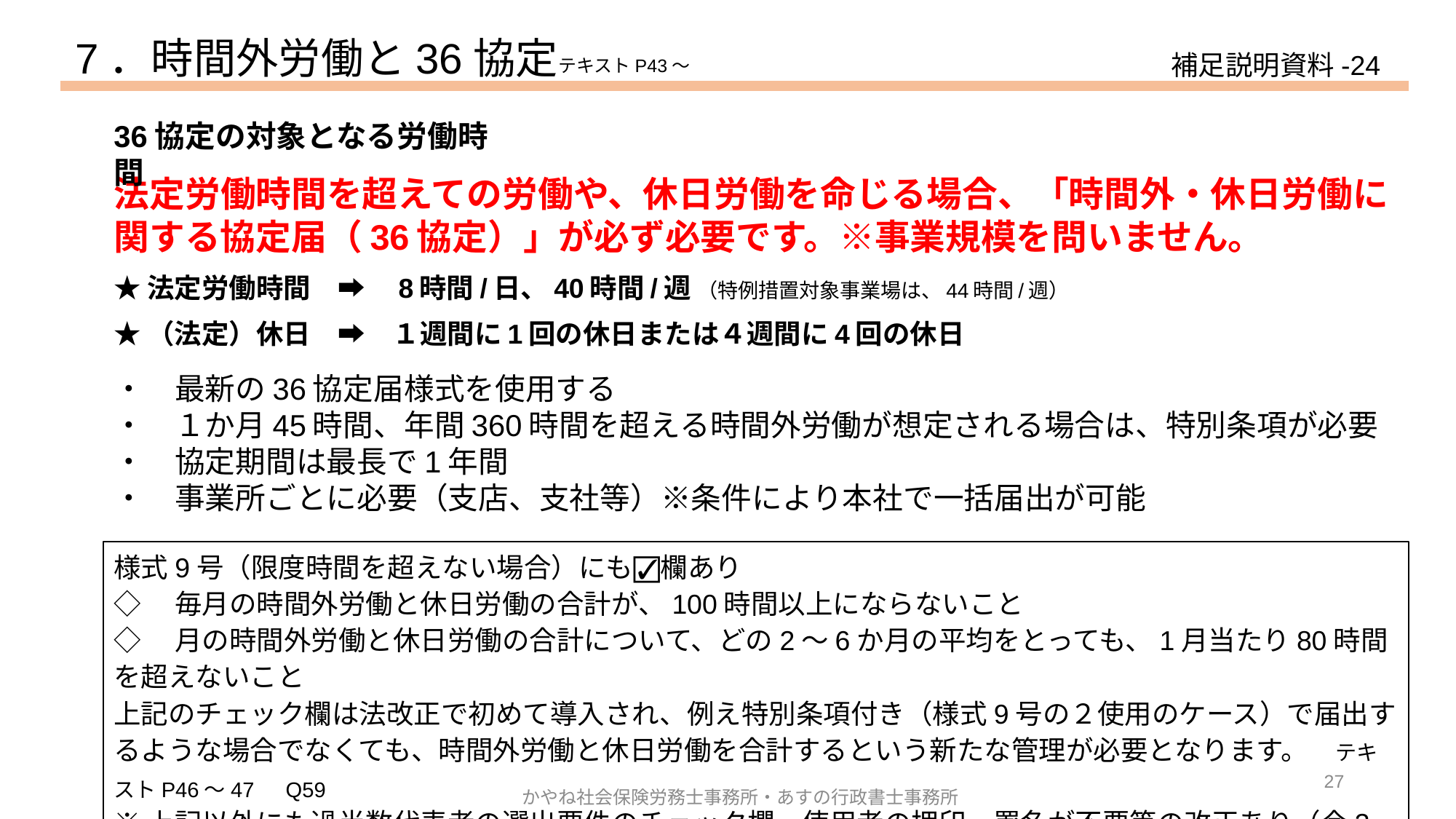

7．時間外労働と36協定
補足説明資料-24
テキストP43～
36協定の対象となる労働時間
法定労働時間を超えての労働や、休日労働を命じる場合、「時間外・休日労働に関する協定届（36協定）」が必ず必要です。※事業規模を問いません。
★法定労働時間　➡　8時間/日、40時間/週 （特例措置対象事業場は、44時間/週）
★（法定）休日　➡　１週間に1回の休日または４週間に4回の休日

# ・　最新の36協定届様式を使用する ・　１か月45時間、年間360時間を超える時間外労働が想定される場合は、特別条項が必要 ・　協定期間は最長で1年間 ・　事業所ごとに必要（支店、支社等）※条件により本社で一括届出が可能
様式9号（限度時間を超えない場合）にも☑欄あり
◇　毎月の時間外労働と休日労働の合計が、100時間以上にならないこと
◇　月の時間外労働と休日労働の合計について、どの2～6か月の平均をとっても、1月当たり80時間を超えないこと
上記のチェック欄は法改正で初めて導入され、例え特別条項付き（様式9号の２使用のケース）で届出するような場合でなくても、時間外労働と休日労働を合計するという新たな管理が必要となります。　テキストP46～47　Q59
※上記以外にも過半数代表者の選出要件のチェック欄、使用者の押印・署名が不要等の改正あり（令3年4月～）
27
かやね社会保険労務士事務所・あすの行政書士事務所